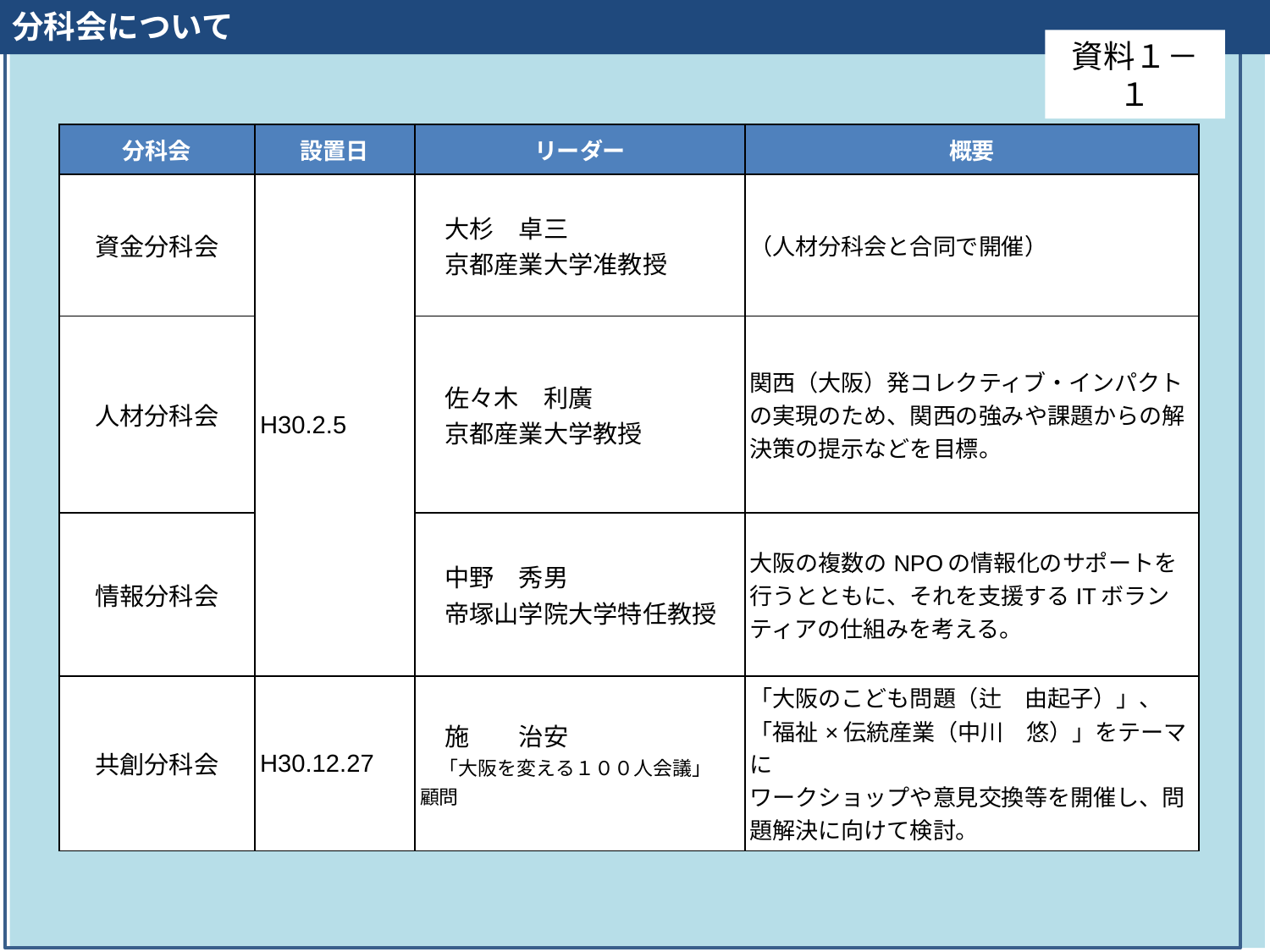

分科会について

資料１－１
| 分科会 | 設置日 | リーダー | 概要 |
| --- | --- | --- | --- |
| 資金分科会 | H30.2.5 | 大杉　卓三　 　京都産業大学准教授 | （人材分科会と合同で開催） |
| 人材分科会 |  | 佐々木　利廣 　京都産業大学教授 | 関西（大阪）発コレクティブ・インパクトの実現のため、関西の強みや課題からの解決策の提示などを目標。 |
| 情報分科会 |  | 中野　秀男 　帝塚山学院大学特任教授 | 大阪の複数のNPOの情報化のサポートを行うとともに、それを支援するITボランティアの仕組みを考える。 |
| 共創分科会 | H30.12.27 | 施　　治安 　「大阪を変える１００人会議」　顧問 | 「大阪のこども問題（辻　由起子）」、 「福祉×伝統産業（中川　悠）」をテーマに ワークショップや意見交換等を開催し、問題解決に向けて検討。 |
| --- | --- | --- | --- |